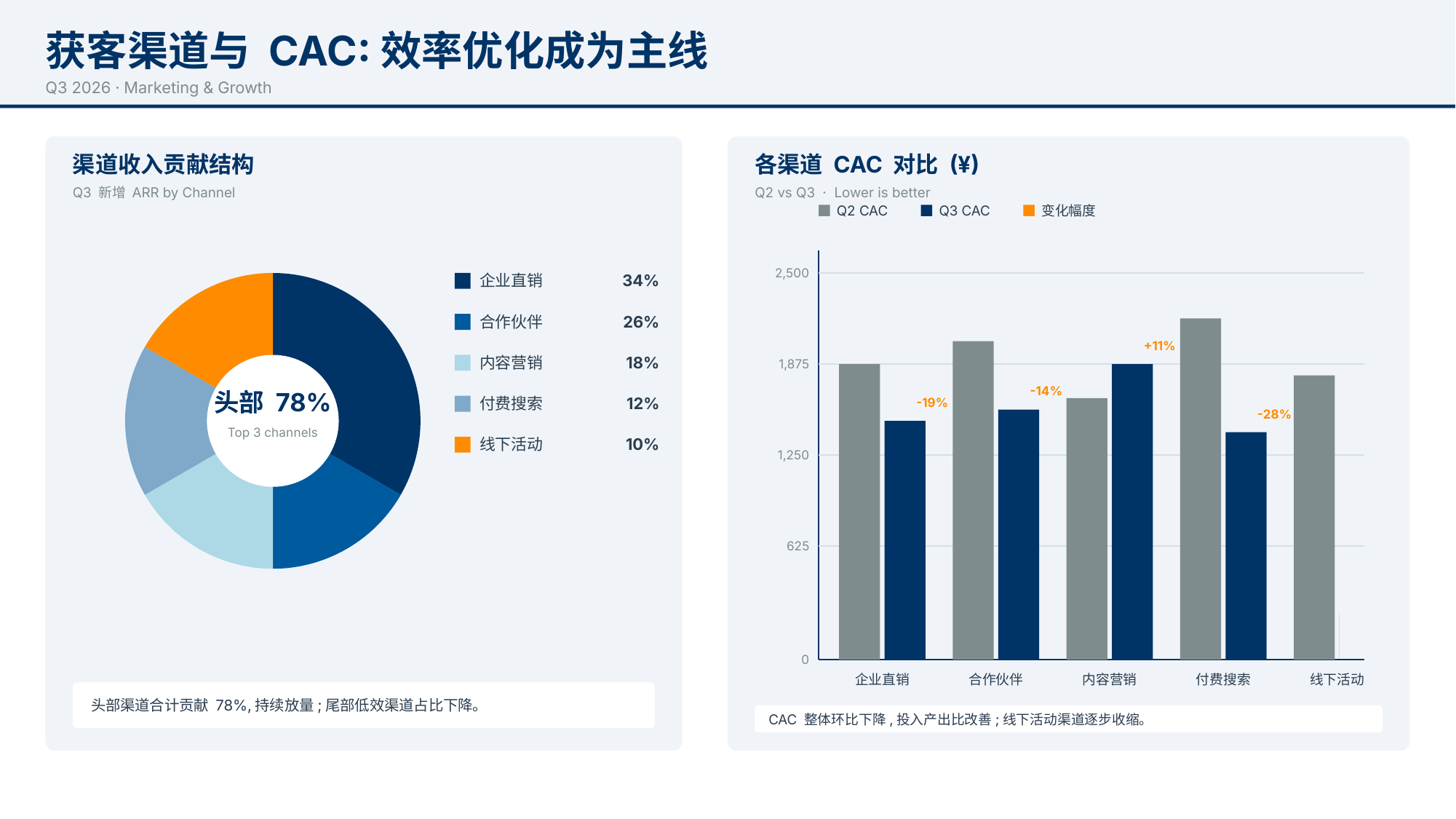

获客渠道与 CAC:效率优化成为主线
Q3 2026 · Marketing & Growth

渠道收入贡献结构
各渠道 CAC 对比 (¥)
Q3 新增 ARR by Channel
Q2 vs Q3  ·  Lower is better
Q2 CAC
Q3 CAC
变化幅度

2,500

1,875

1,250

625

0
企业直销
34%

合作伙伴
26%

内容营销
18%

付费搜索
12%

线下活动
10%

+11%

-14%
-19%

-28%

头部 78%
Top 3 channels

企业直销
合作伙伴
内容营销
付费搜索
线下活动

头部渠道合计贡献 78%,持续放量;尾部低效渠道占比下降。

CAC 整体环比下降,投入产出比改善;线下活动渠道逐步收缩。